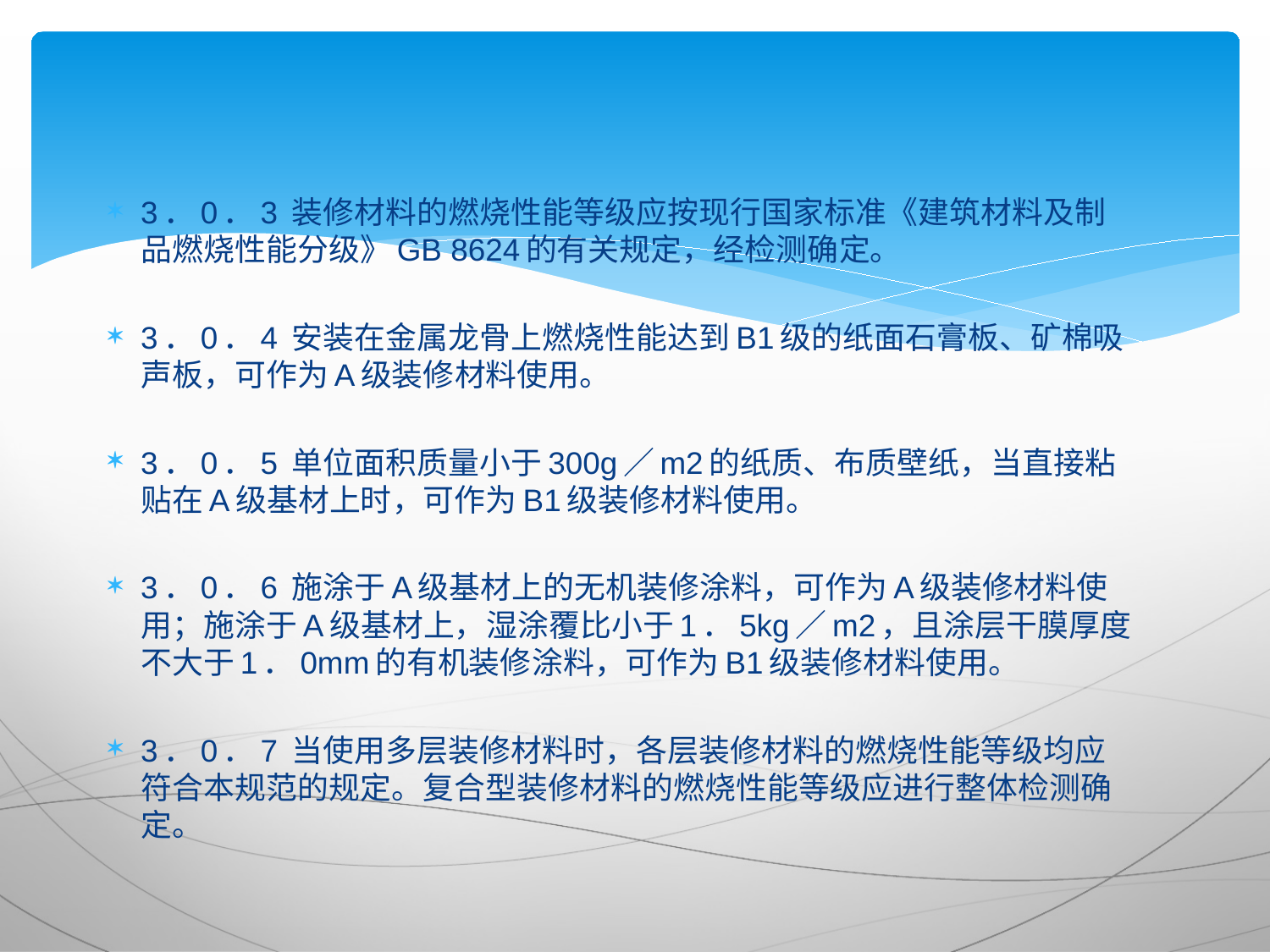

#
3．0．3 装修材料的燃烧性能等级应按现行国家标准《建筑材料及制品燃烧性能分级》GB 8624的有关规定，经检测确定。

3．0．4 安装在金属龙骨上燃烧性能达到B1级的纸面石膏板、矿棉吸声板，可作为A级装修材料使用。

3．0．5 单位面积质量小于300g／m2的纸质、布质壁纸，当直接粘贴在A级基材上时，可作为B1级装修材料使用。

3．0．6 施涂于A级基材上的无机装修涂料，可作为A级装修材料使用；施涂于A级基材上，湿涂覆比小于1．5kg／m2，且涂层干膜厚度不大于1．0mm的有机装修涂料，可作为B1级装修材料使用。

3．0．7 当使用多层装修材料时，各层装修材料的燃烧性能等级均应符合本规范的规定。复合型装修材料的燃烧性能等级应进行整体检测确定。